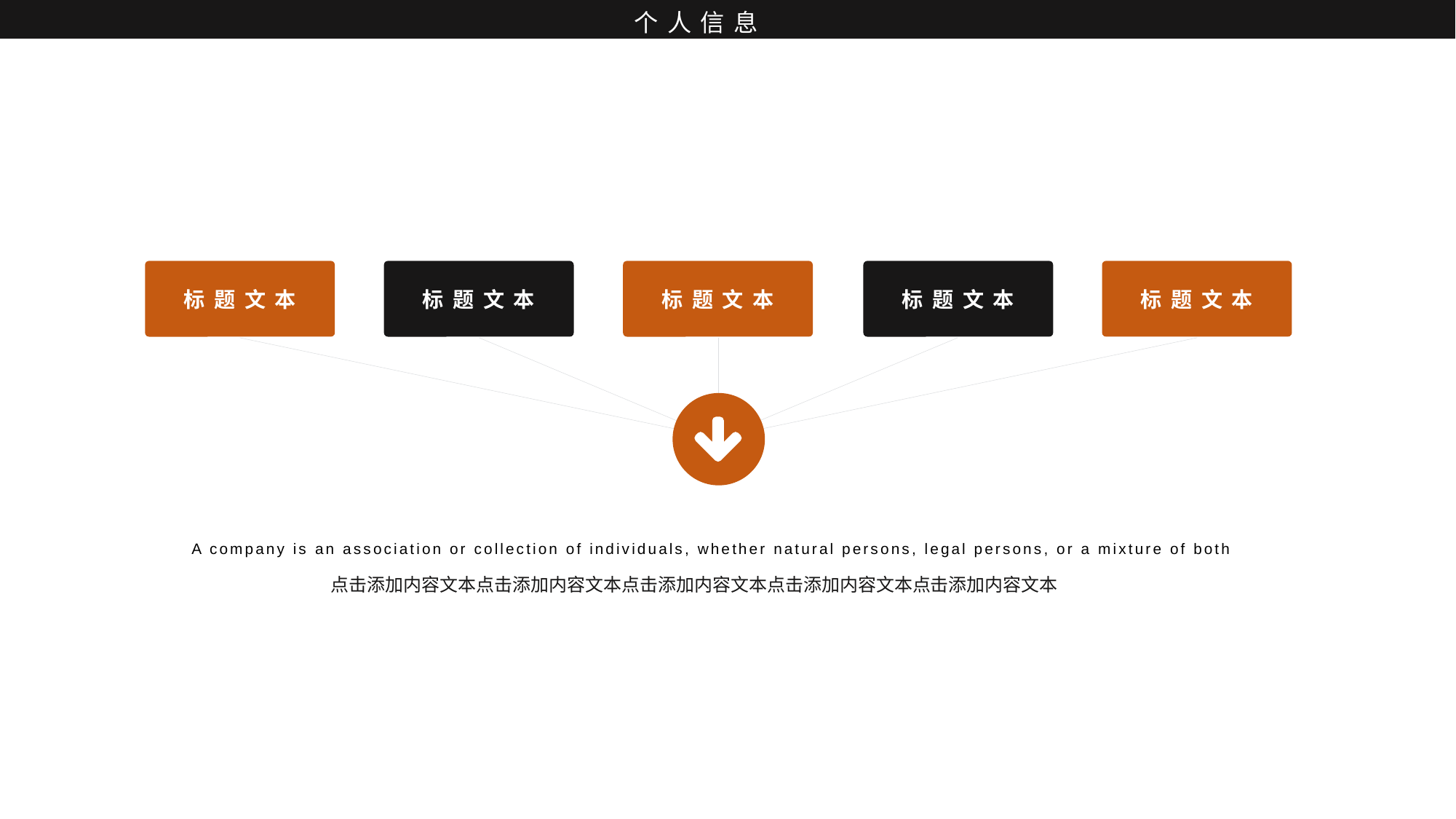

个人信息
标题文本
标题文本
标题文本
标题文本
标题文本

A company is an association or collection of individuals, whether natural persons, legal persons, or a mixture of both
点击添加内容文本点击添加内容文本点击添加内容文本点击添加内容文本点击添加内容文本